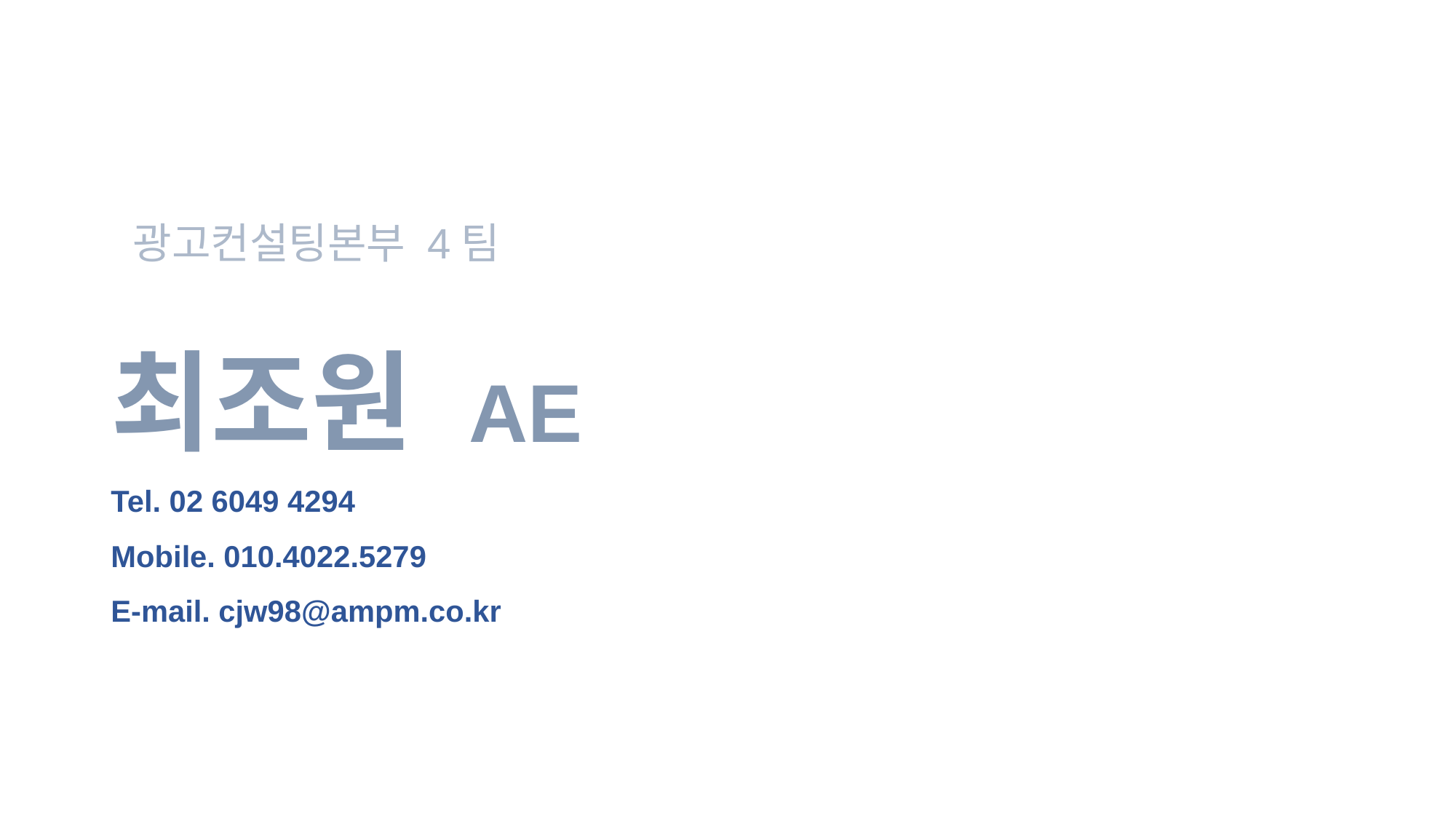

# 광고컨설팅본부 4팀 최조원 AE Tel. 02 6049 4294 Mobile. 010.4022.5279 E-mail. cjw98@ampm.co.kr